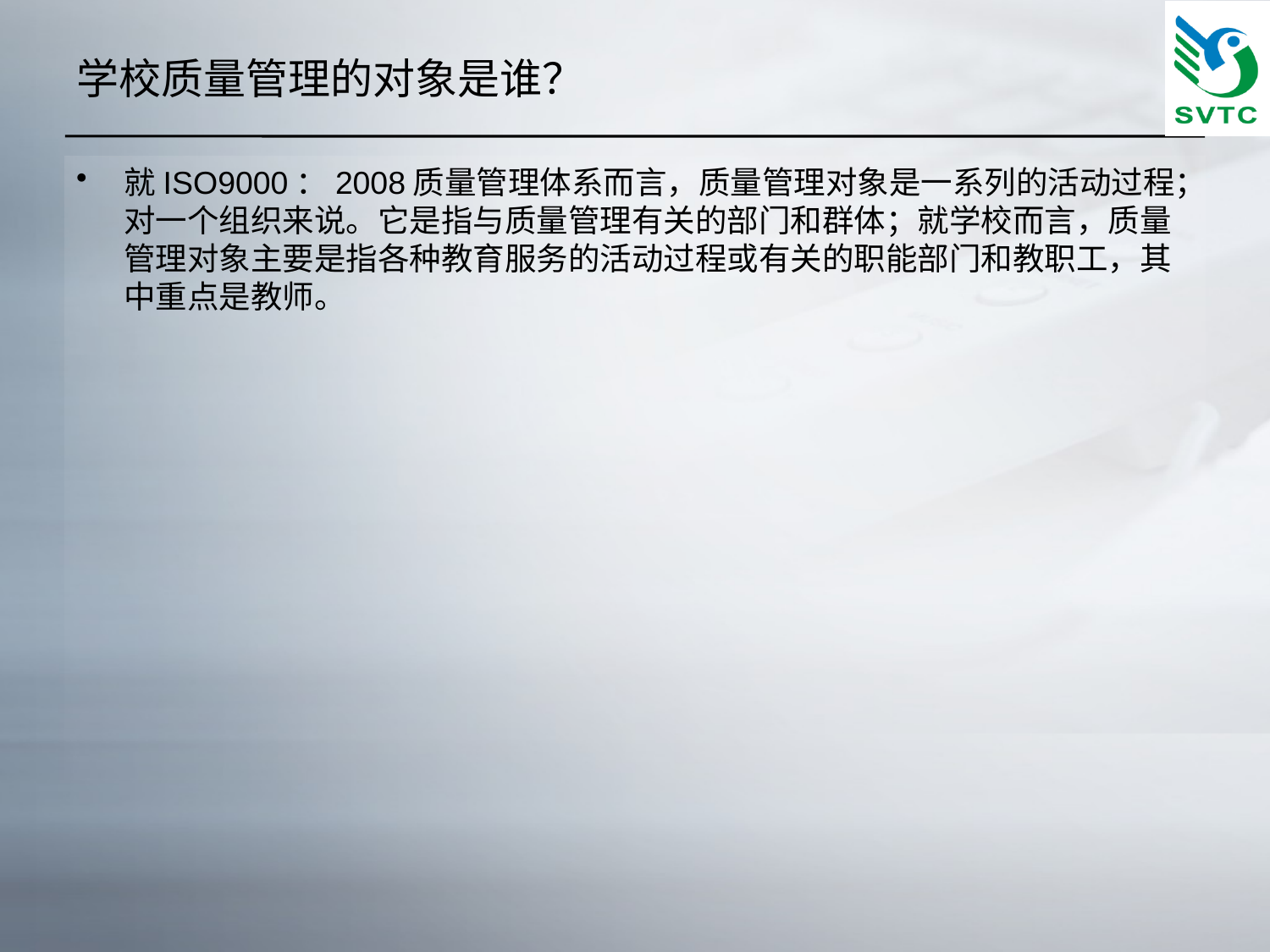

# 学校质量管理的对象是谁？
就ISO9000：2008质量管理体系而言，质量管理对象是一系列的活动过程；对一个组织来说。它是指与质量管理有关的部门和群体；就学校而言，质量管理对象主要是指各种教育服务的活动过程或有关的职能部门和教职工，其中重点是教师。